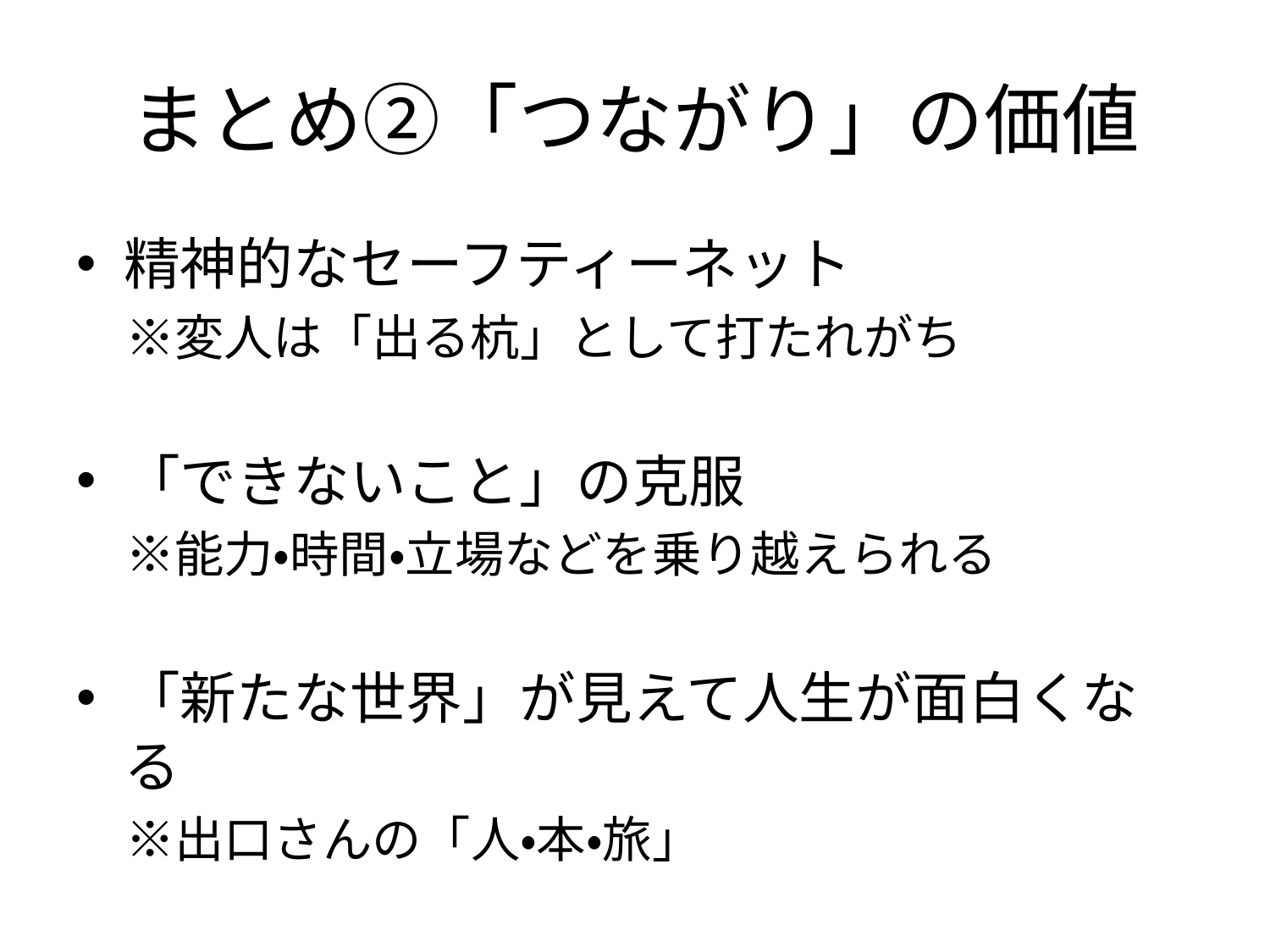

# まとめ②「つながり」の価値
精神的なセーフティーネット
　※変人は「出る杭」として打たれがち

「できないこと」の克服
　※能力・時間・立場などを乗り越えられる

「新たな世界」が見えて人生が面白くなる
　※出口さんの「人・本・旅」